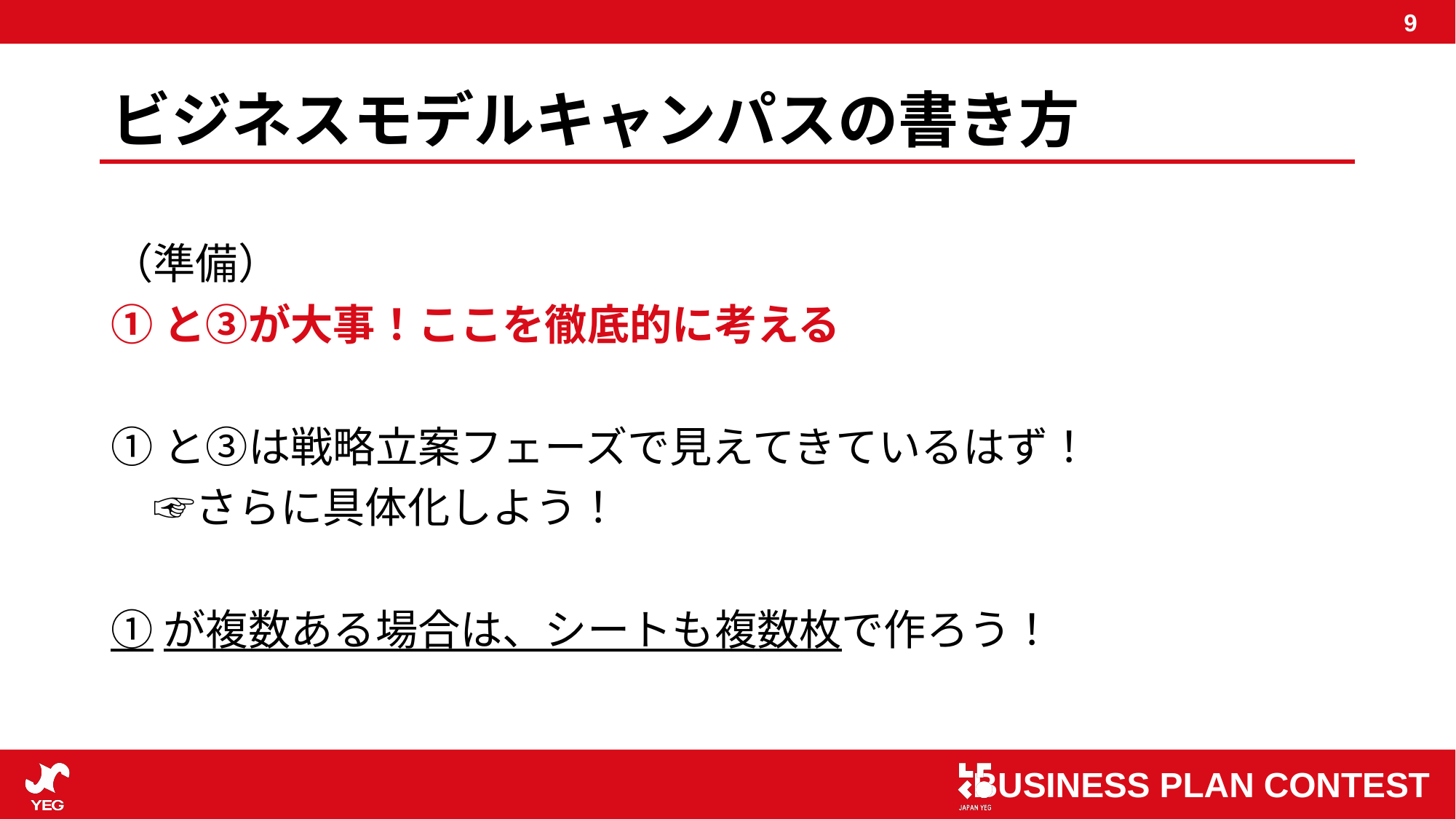

9
# ビジネスモデルキャンパスの書き方
（準備）
①と③が大事！ここを徹底的に考える

①と③は戦略立案フェーズで見えてきているはず！
　☞さらに具体化しよう！

①が複数ある場合は、シートも複数枚で作ろう！